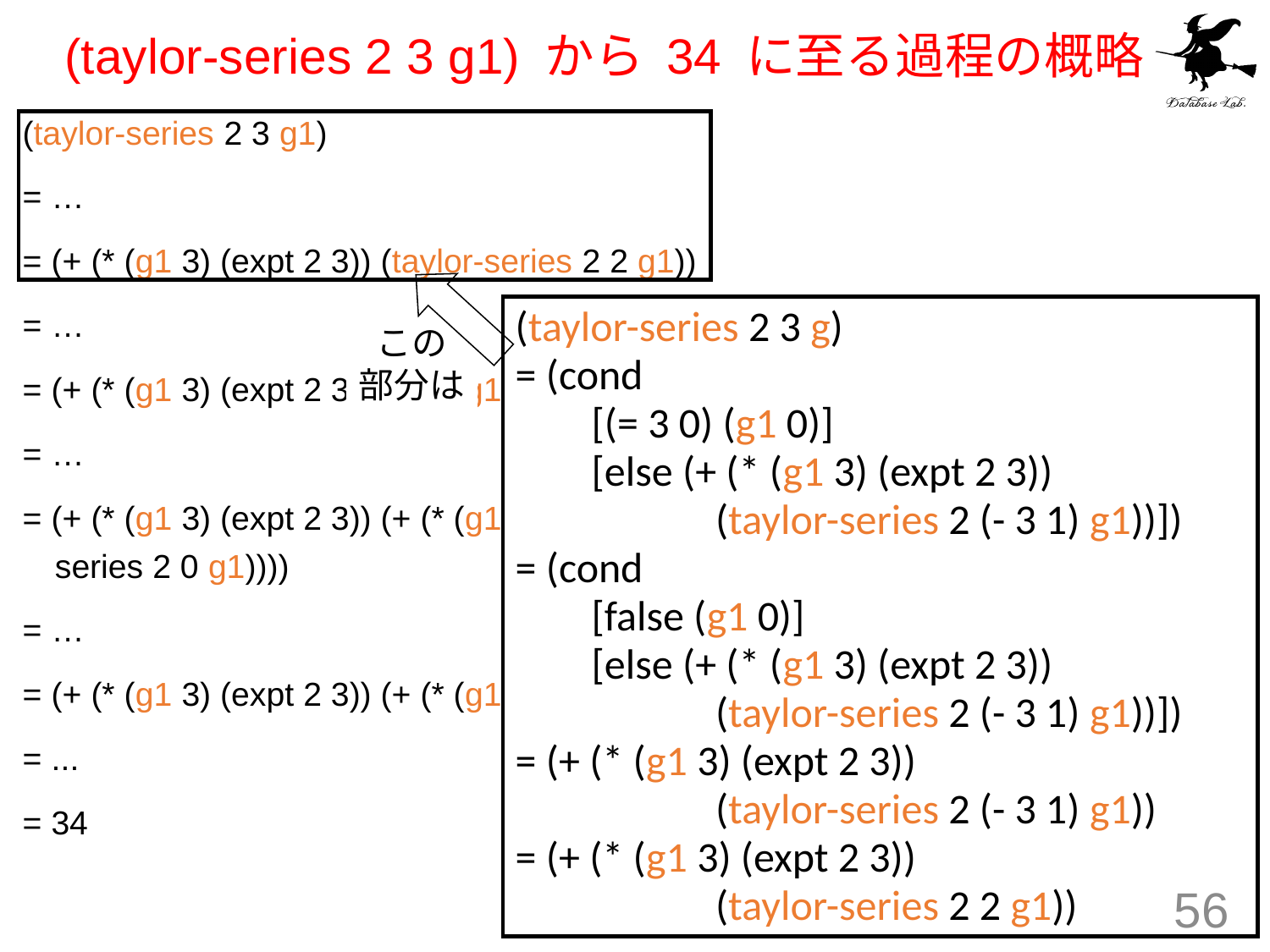

# (taylor-series 2 3 g1) から 34 に至る過程の概略
(taylor-series 2 3 g1)
= …
= (+ (* (g1 3) (expt 2 3)) (taylor-series 2 2 g1))
= …
= (+ (* (g1 3) (expt 2 3)) (+ (* (g1 2) (expt 2 2)) (taylor-series 2 1 g1)))
= …
= (+ (* (g1 3) (expt 2 3)) (+ (* (g1 2) (expt 2 2)) (+ (* (g1 1) (expt 2 1)) (taylor-series 2 0 g1))))
= …
= (+ (* (g1 3) (expt 2 3)) (+ (* (g1 2) (expt 2 2)) (+ (* (g1 1) (expt 2 1)) (g1 2 0))))
= ...
= 34

(taylor-series 2 3 g)
= (cond
        [(= 3 0) (g1 0)]
        [else (+ (* (g1 3) (expt 2 3))
                     (taylor-series 2 (- 3 1) g1))])
= (cond
        [false (g1 0)]
        [else (+ (* (g1 3) (expt 2 3))
                     (taylor-series 2 (- 3 1) g1))])
= (+ (* (g1 3) (expt 2 3))
                     (taylor-series 2 (- 3 1) g1))
= (+ (* (g1 3) (expt 2 3))
                     (taylor-series 2 2 g1))
この
部分は
56